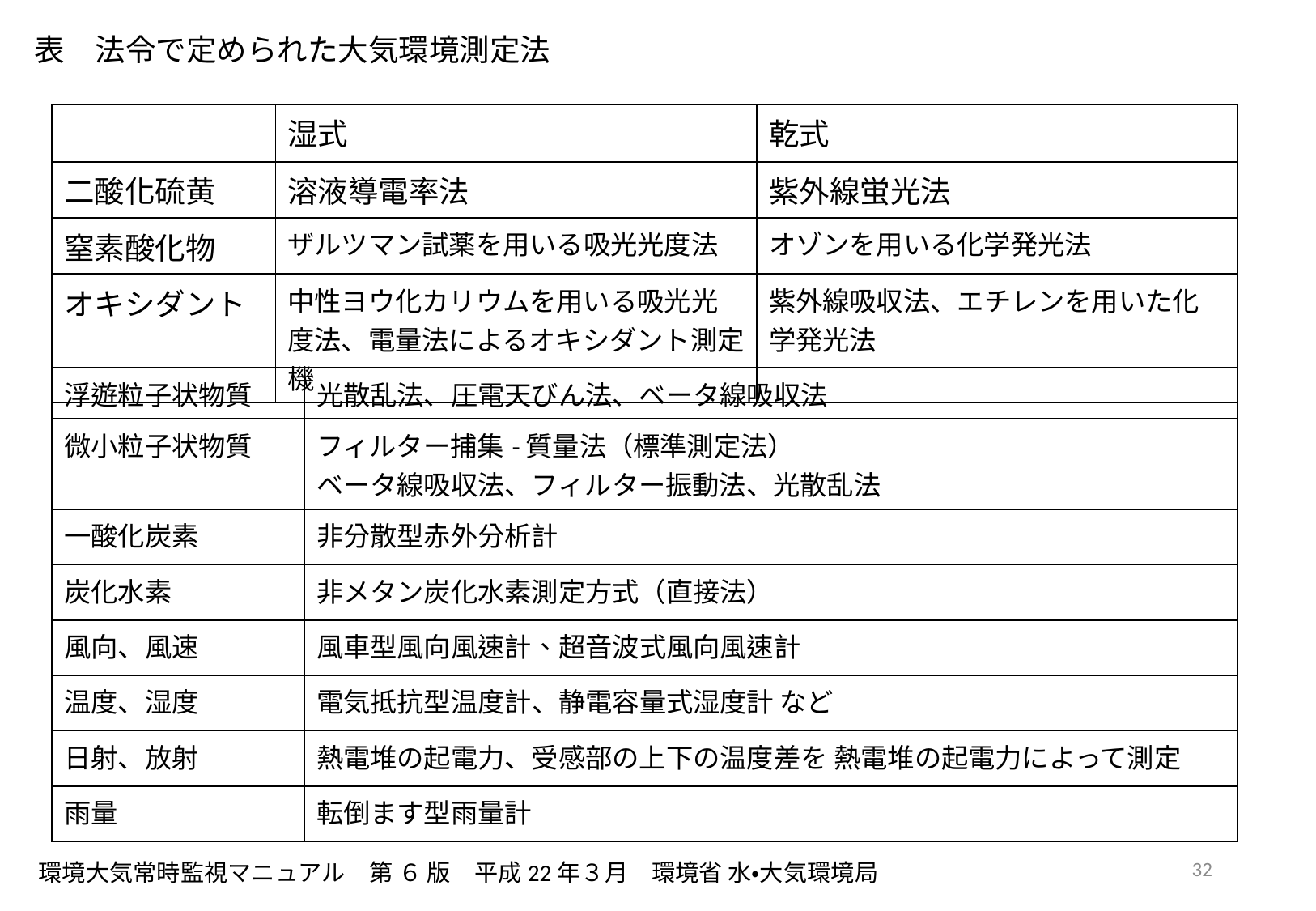

表　法令で定められた大気環境測定法
|  | 湿式 | 乾式 |
| --- | --- | --- |
| 二酸化硫黄 | 溶液導電率法 | 紫外線蛍光法 |
| 窒素酸化物 | ザルツマン試薬を用いる吸光光度法 | オゾンを用いる化学発光法 |
| オキシダント | 中性ヨウ化カリウムを用いる吸光光度法、電量法によるオキシダント測定機 | 紫外線吸収法、エチレンを用いた化学発光法 |
| 浮遊粒子状物質 | 光散乱法、圧電天びん法、ベータ線吸収法 |
| --- | --- |
| 微小粒子状物質 | フィルター捕集-質量法（標準測定法） ベータ線吸収法、フィルター振動法、光散乱法 |
| 一酸化炭素 | 非分散型赤外分析計 |
| 炭化水素 | 非メタン炭化水素測定方式（直接法） |
| 風向、風速 | 風車型風向風速計、超音波式風向風速計 |
| 温度、湿度 | 電気抵抗型温度計、静電容量式湿度計 など |
| 日射、放射 | 熱電堆の起電力、受感部の上下の温度差を 熱電堆の起電力によって測定 |
| 雨量 | 転倒ます型雨量計 |
32
環境大気常時監視マニュアル　第 ６ 版　平成22年３月　環境省 水・大気環境局